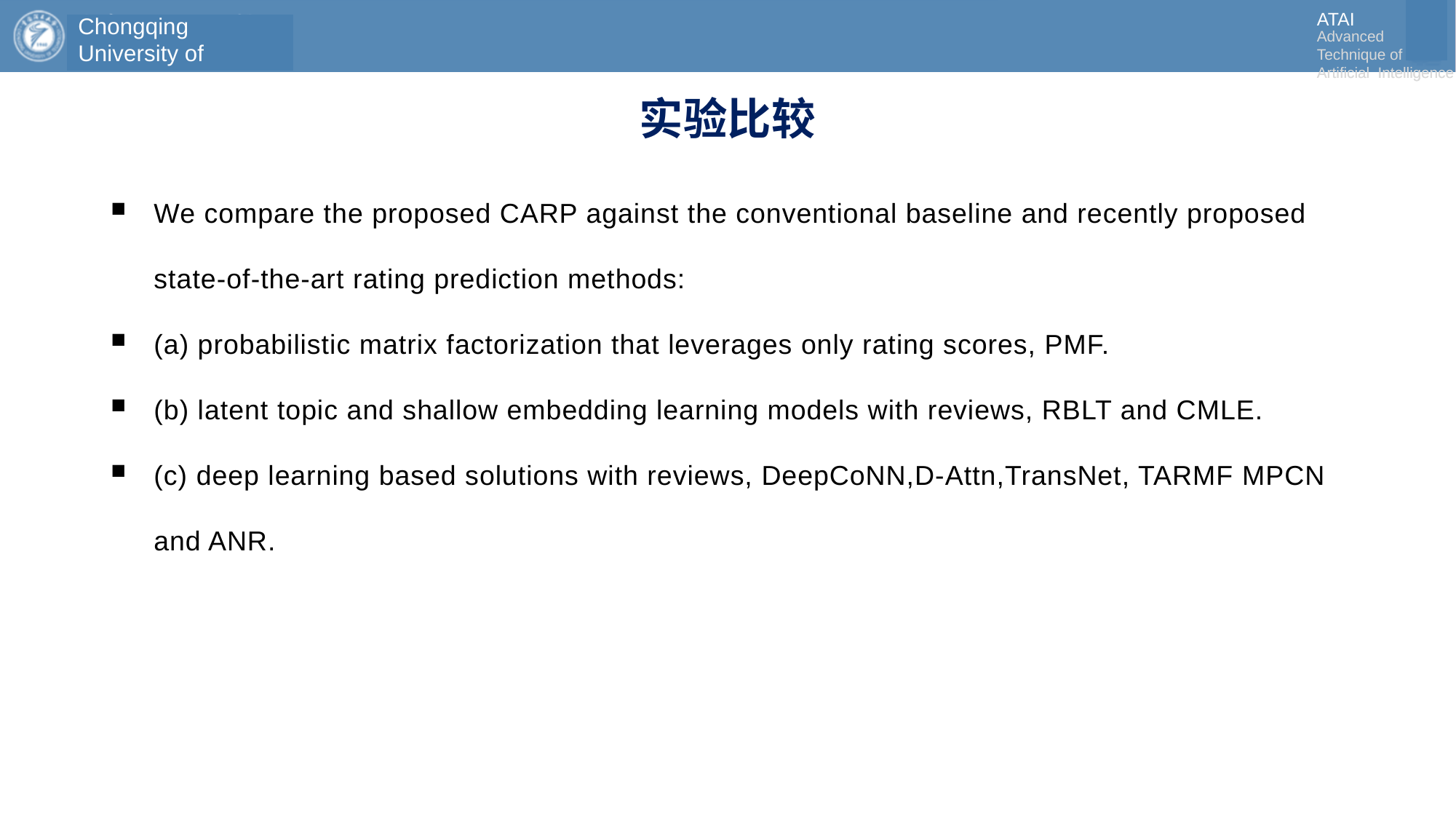

# 实验比较
We compare the proposed CARP against the conventional baseline and recently proposed state-of-the-art rating prediction methods:
(a) probabilistic matrix factorization that leverages only rating scores, PMF.
(b) latent topic and shallow embedding learning models with reviews, RBLT and CMLE.
(c) deep learning based solutions with reviews, DeepCoNN,D-Attn,TransNet, TARMF MPCN and ANR.